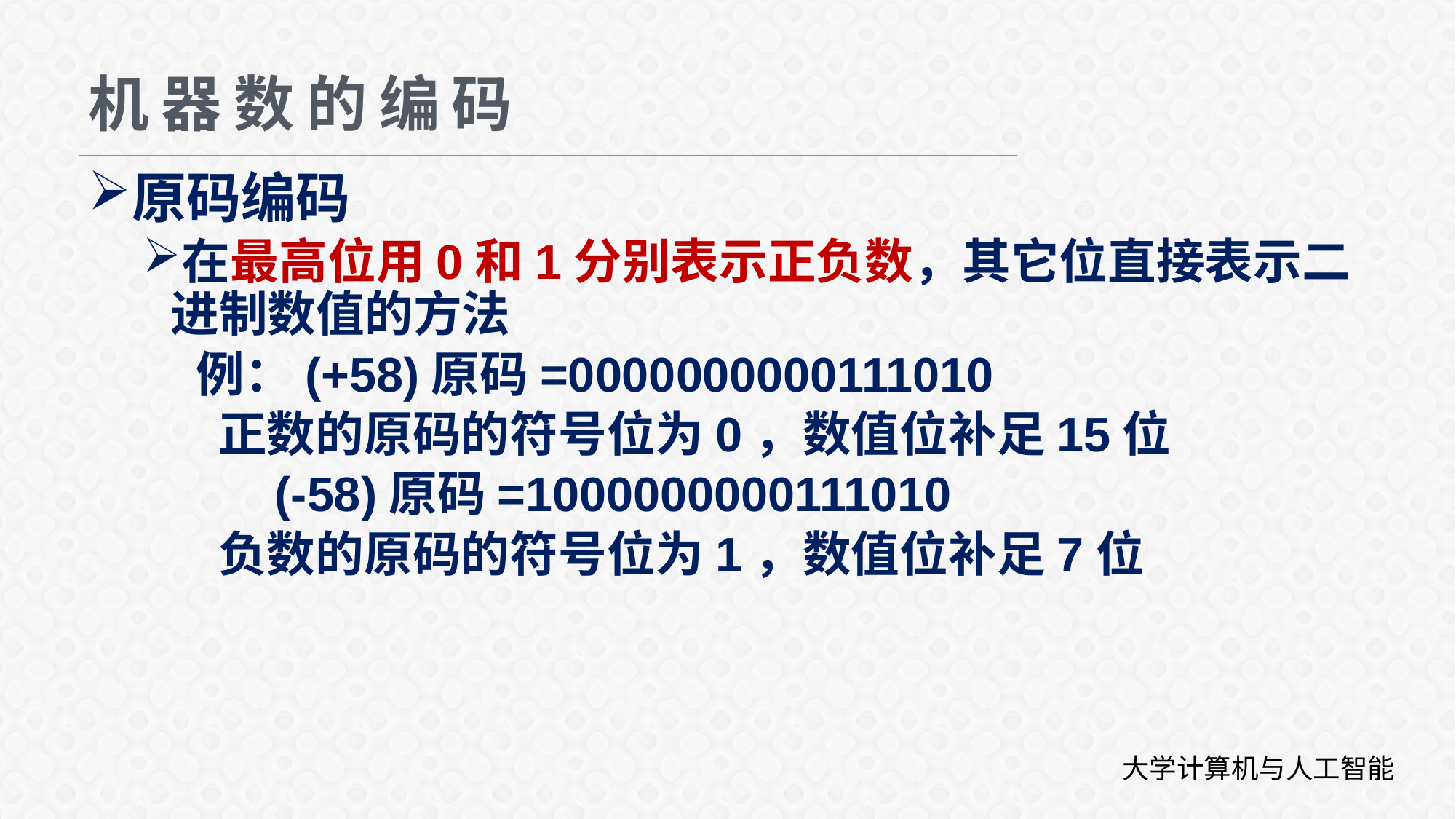

# 机器数的编码
原码编码
在最高位用0和1分别表示正负数，其它位直接表示二进制数值的方法
    例：(+58)原码=0000000000111010
      正数的原码的符号位为0，数值位补足15位
          (-58)原码=1000000000111010
      负数的原码的符号位为1，数值位补足7位

大学计算机与人工智能